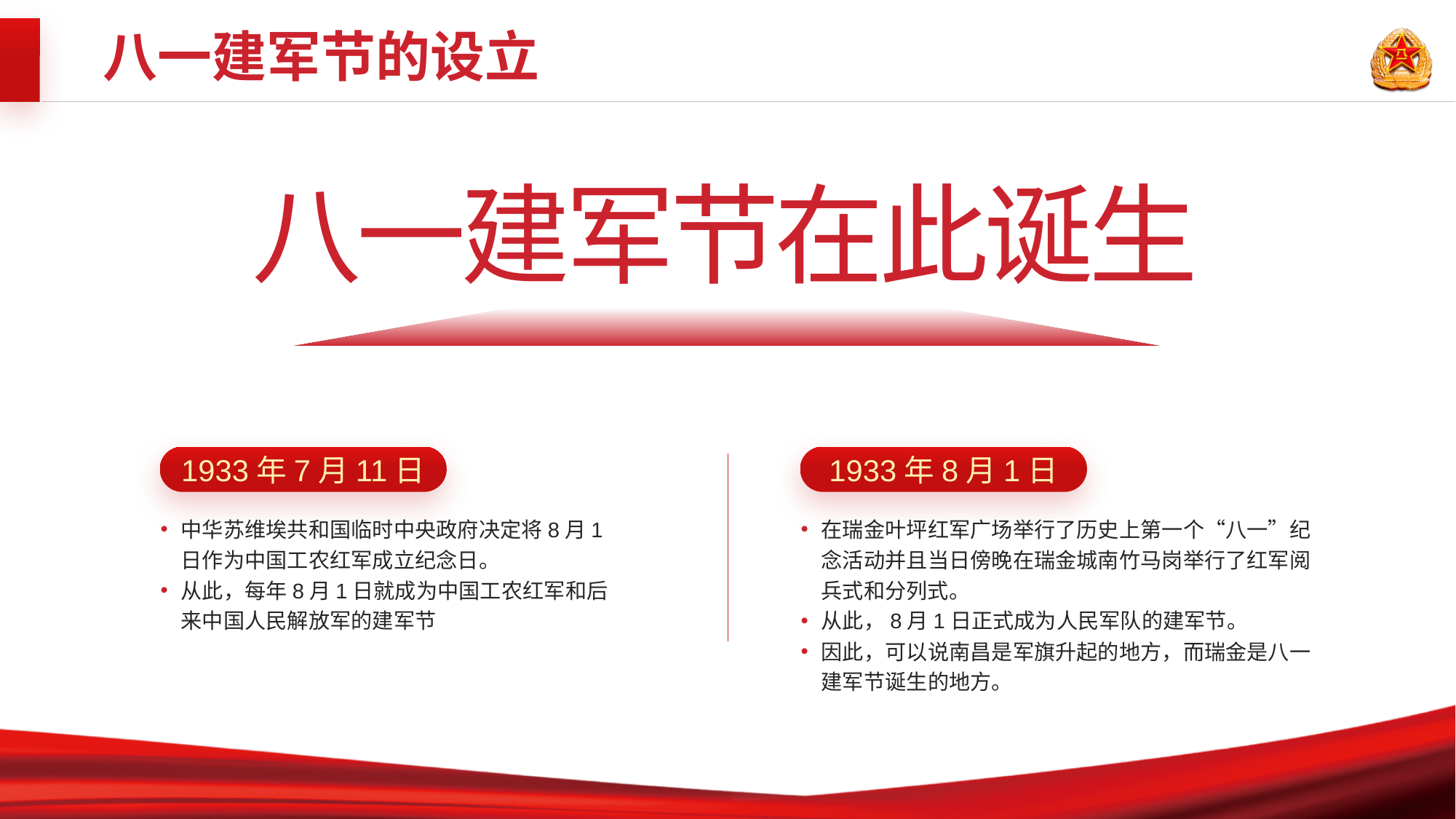

八一建军节的设立
八一建军节在此诞生

1933年7月11日
1933年8月1日
中华苏维埃共和国临时中央政府决定将8月1日作为中国工农红军成立纪念日。
从此，每年8月1日就成为中国工农红军和后来中国人民解放军的建军节
在瑞金叶坪红军广场举行了历史上第一个“八一”纪念活动并且当日傍晚在瑞金城南竹马岗举行了红军阅兵式和分列式。
从此，8月1日正式成为人民军队的建军节。
因此，可以说南昌是军旗升起的地方，而瑞金是八一建军节诞生的地方。